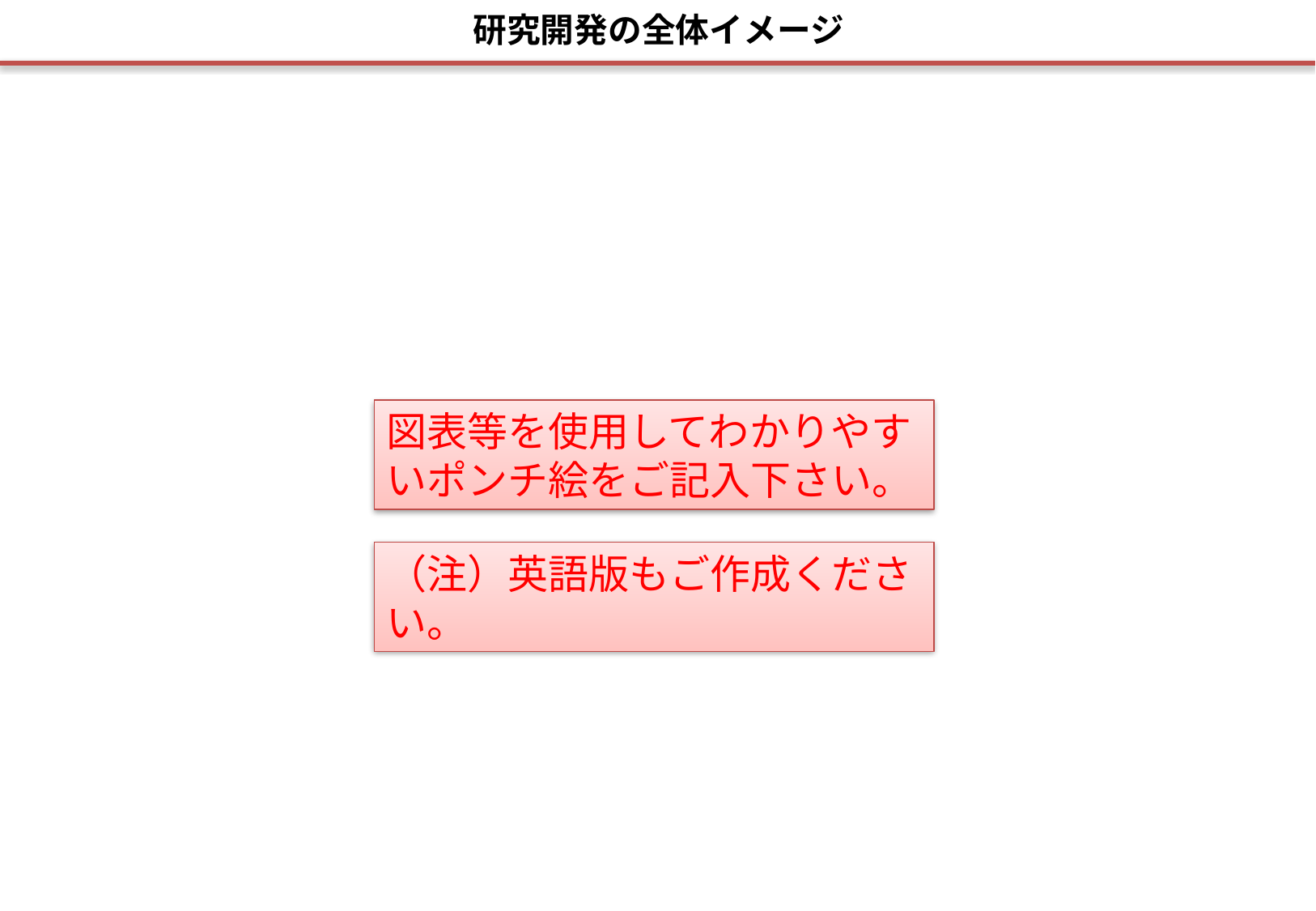

研究開発の全体イメージ
図表等を使用してわかりやすいポンチ絵をご記入下さい。
（注）英語版もご作成ください。